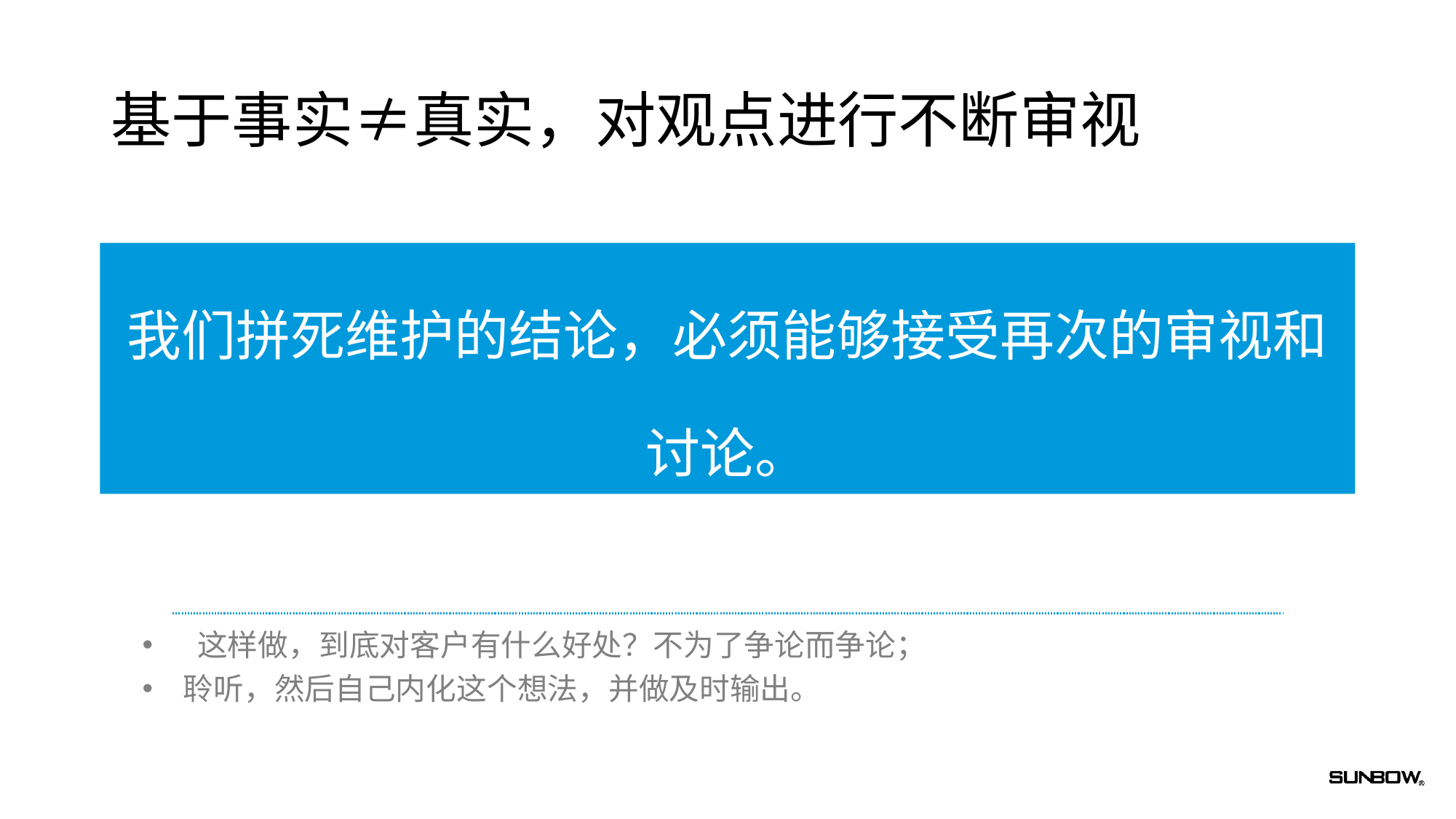

# 基于事实≠真实，对观点进行不断审视
我们拼死维护的结论，必须能够接受再次的审视和讨论。
 这样做，到底对客户有什么好处？不为了争论而争论；
聆听，然后自己内化这个想法，并做及时输出。
30